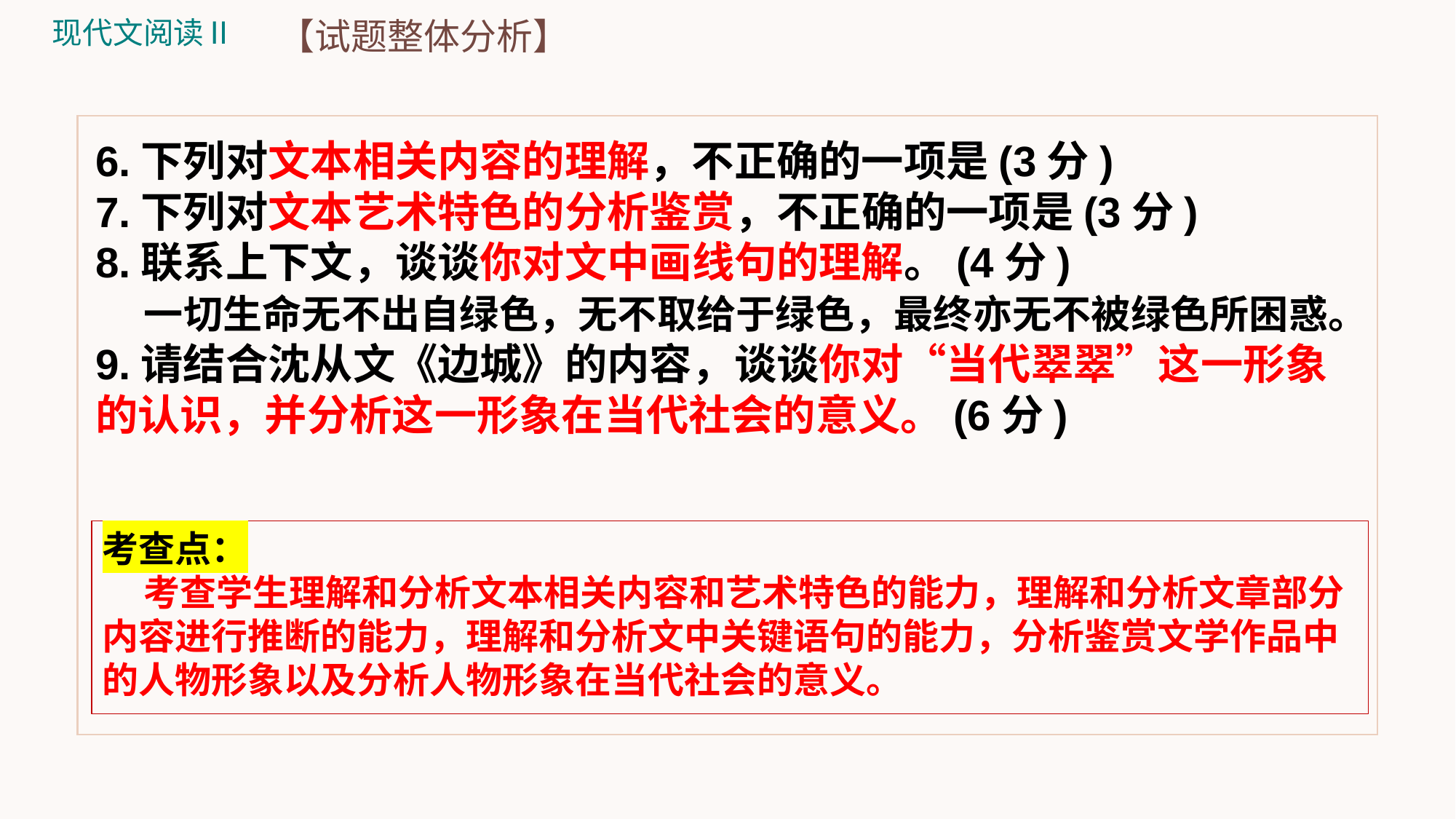

现代文阅读Ⅱ
【试题整体分析】

6.下列对文本相关内容的理解，不正确的一项是(3分)
7.下列对文本艺术特色的分析鉴赏，不正确的一项是(3分)
8.联系上下文，谈谈你对文中画线句的理解。(4分)
    一切生命无不出自绿色，无不取给于绿色，最终亦无不被绿色所困惑。
9.请结合沈从文《边城》的内容，谈谈你对“当代翠翠”这一形象的认识，并分析这一形象在当代社会的意义。(6分)
考查点：
    考查学生理解和分析文本相关内容和艺术特色的能力，理解和分析文章部分内容进行推断的能力，理解和分析文中关键语句的能力，分析鉴赏文学作品中的人物形象以及分析人物形象在当代社会的意义。